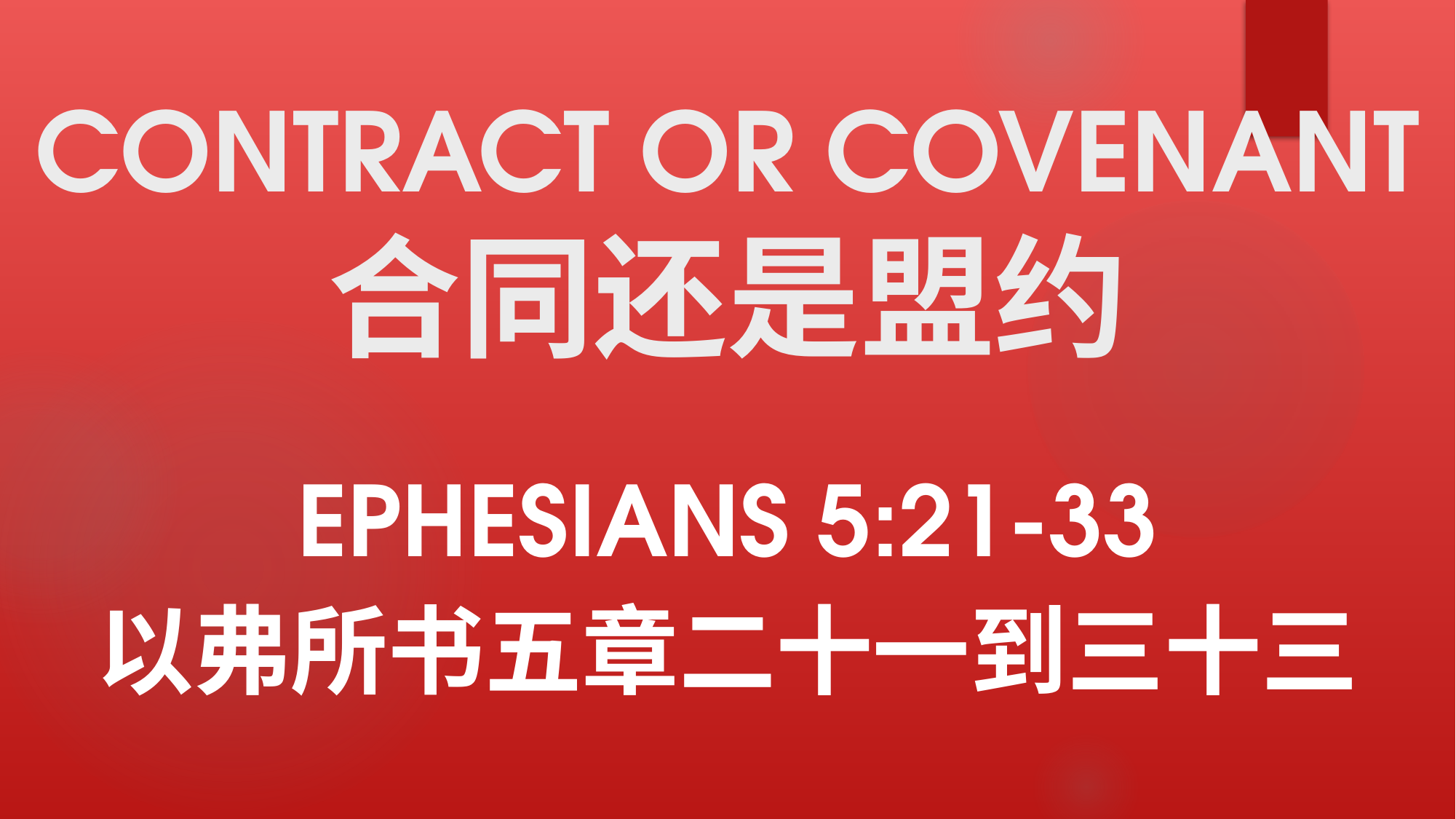

# CONTRACT OR COVENANT 合同还是盟约
EPHESIANS 5:21-33
以弗所书五章二十一到三十三